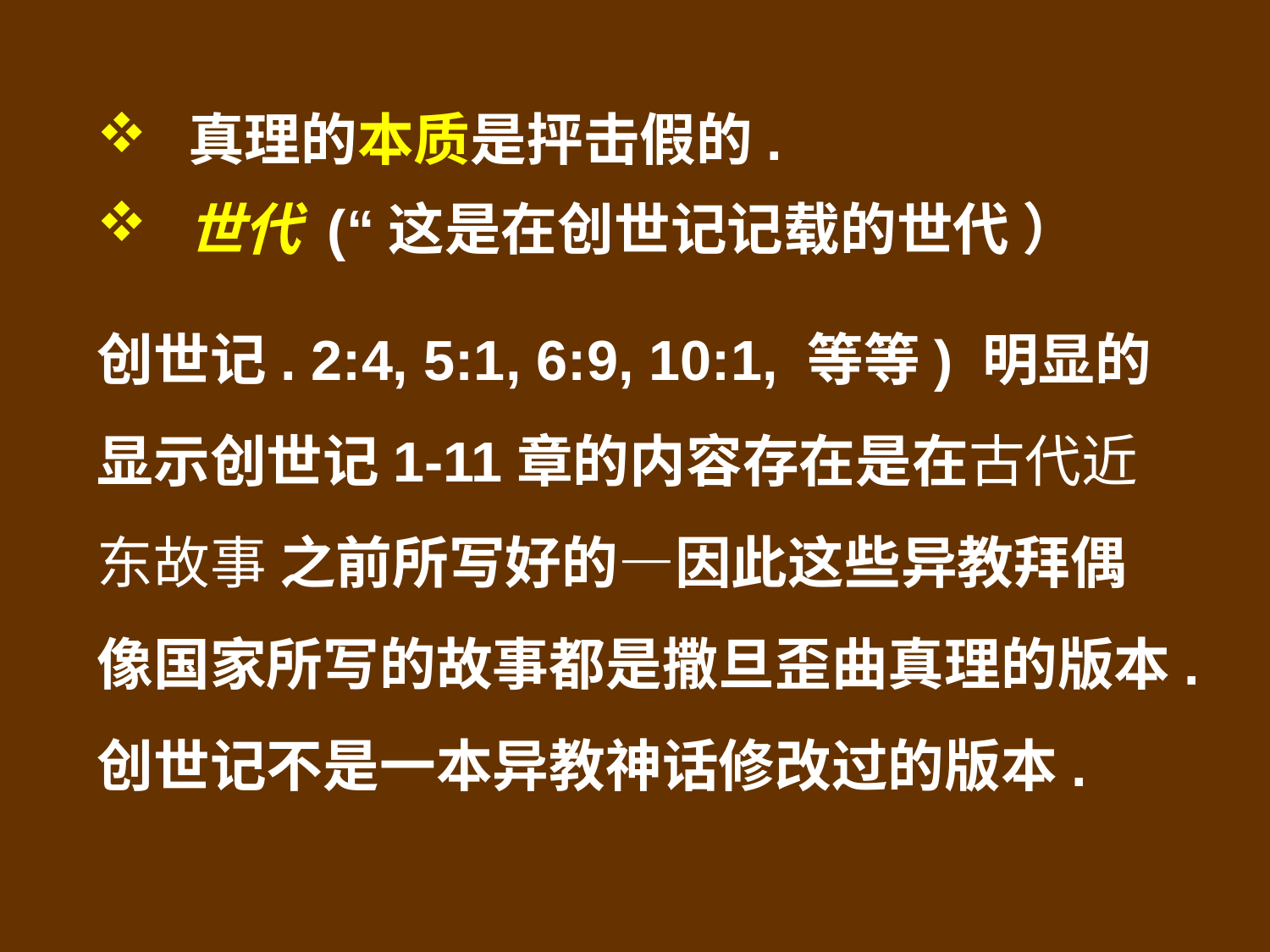

NAS & KJV on toledoths
  真理的本质是抨击假的.
  世代 (“这是在创世记记载的世代 ）
创世记. 2:4, 5:1, 6:9, 10:1, 等等) 明显的显示创世记1-11章的内容存在是在古代近东故事 之前所写好的—因此这些异教拜偶像国家所写的故事都是撒旦歪曲真理的版本.创世记不是一本异教神话修改过的版本.